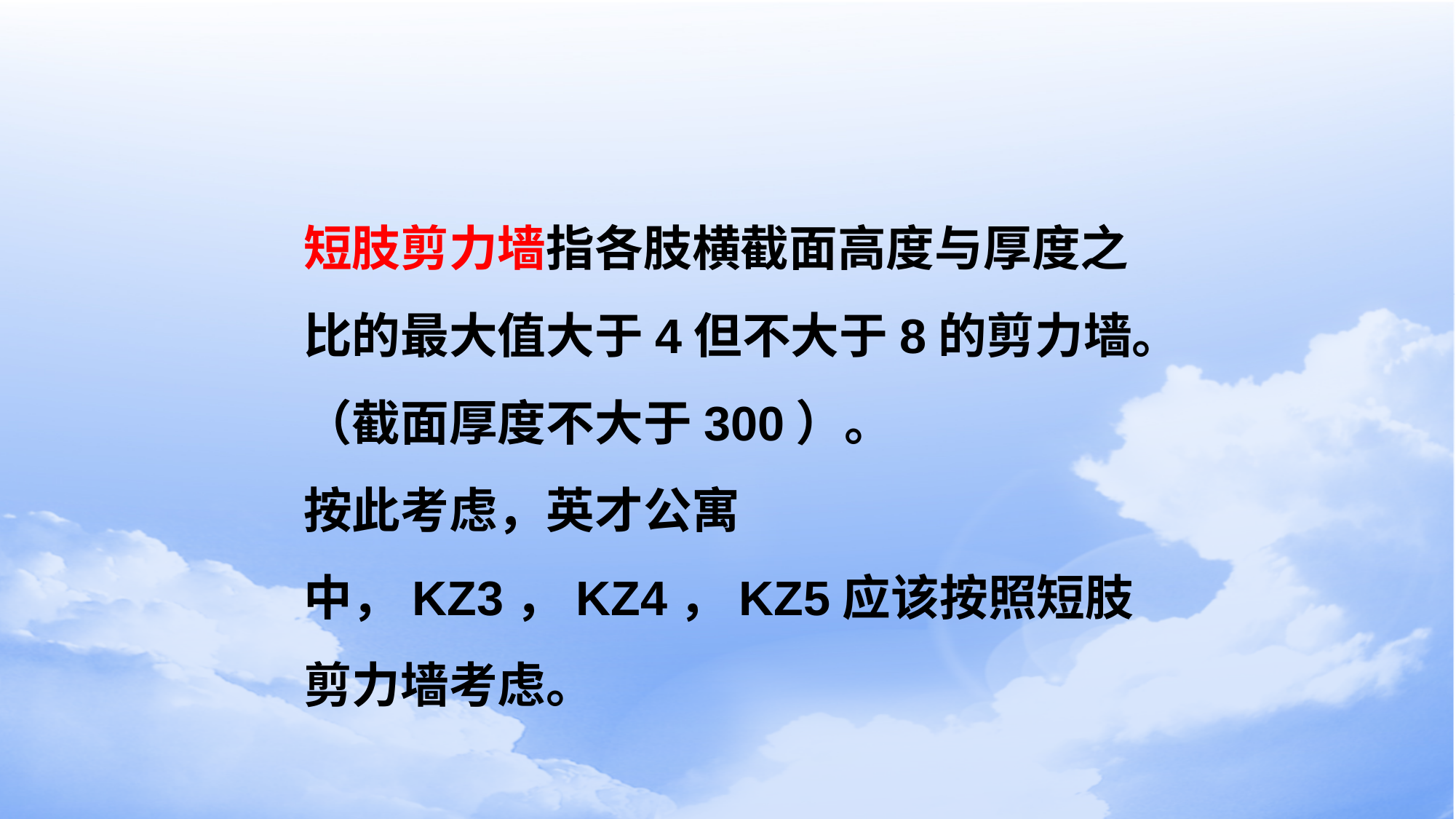

短肢剪力墙指各肢横截面高度与厚度之比的最大值大于4但不大于8的剪力墙。（截面厚度不大于300）。
按此考虑，英才公寓中，KZ3，KZ4，KZ5应该按照短肢剪力墙考虑。